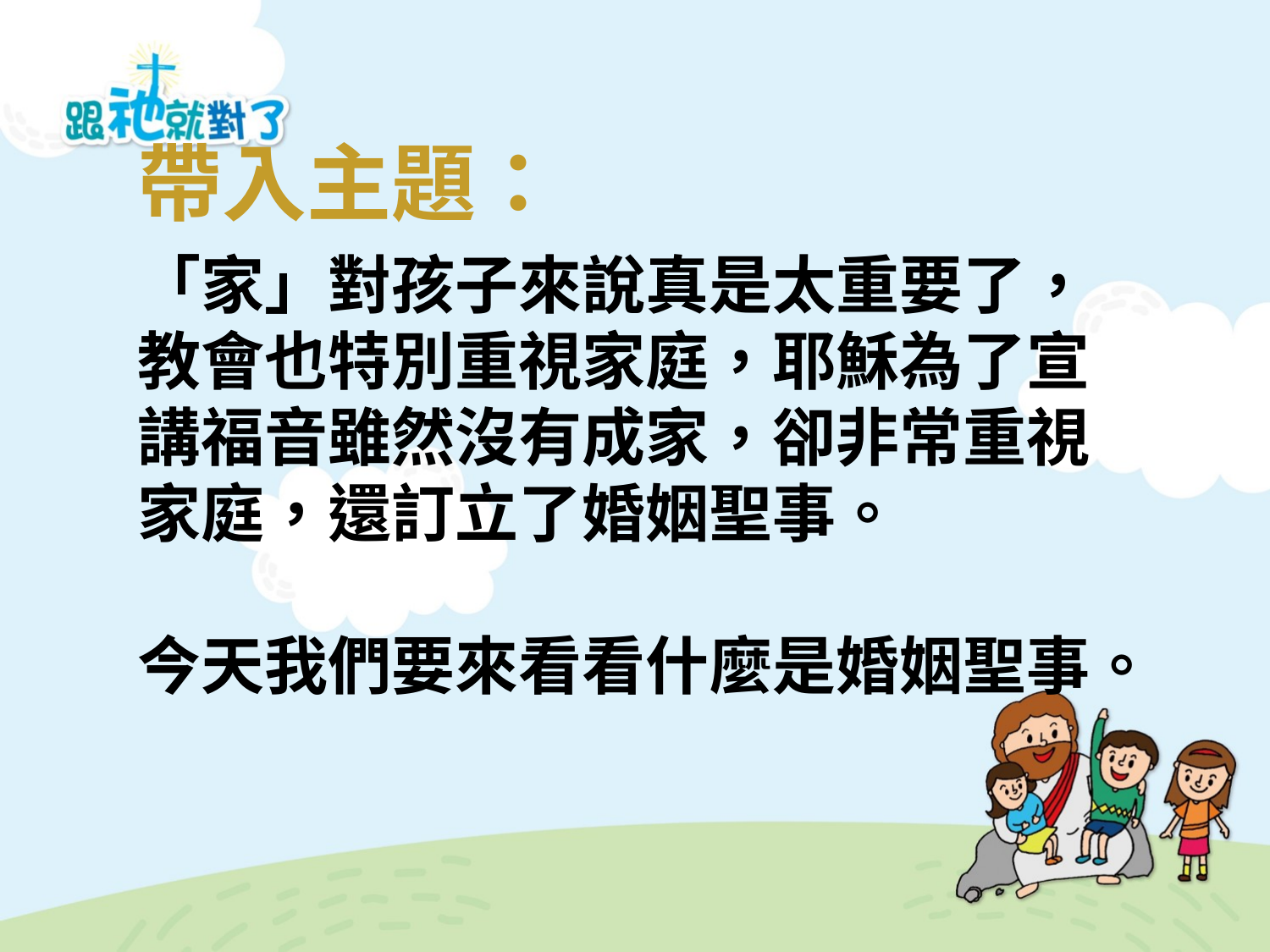

帶入主題：
「家」對孩子來說真是太重要了，教會也特別重視家庭，耶穌為了宣講福音雖然沒有成家，卻非常重視家庭，還訂立了婚姻聖事。

今天我們要來看看什麼是婚姻聖事。